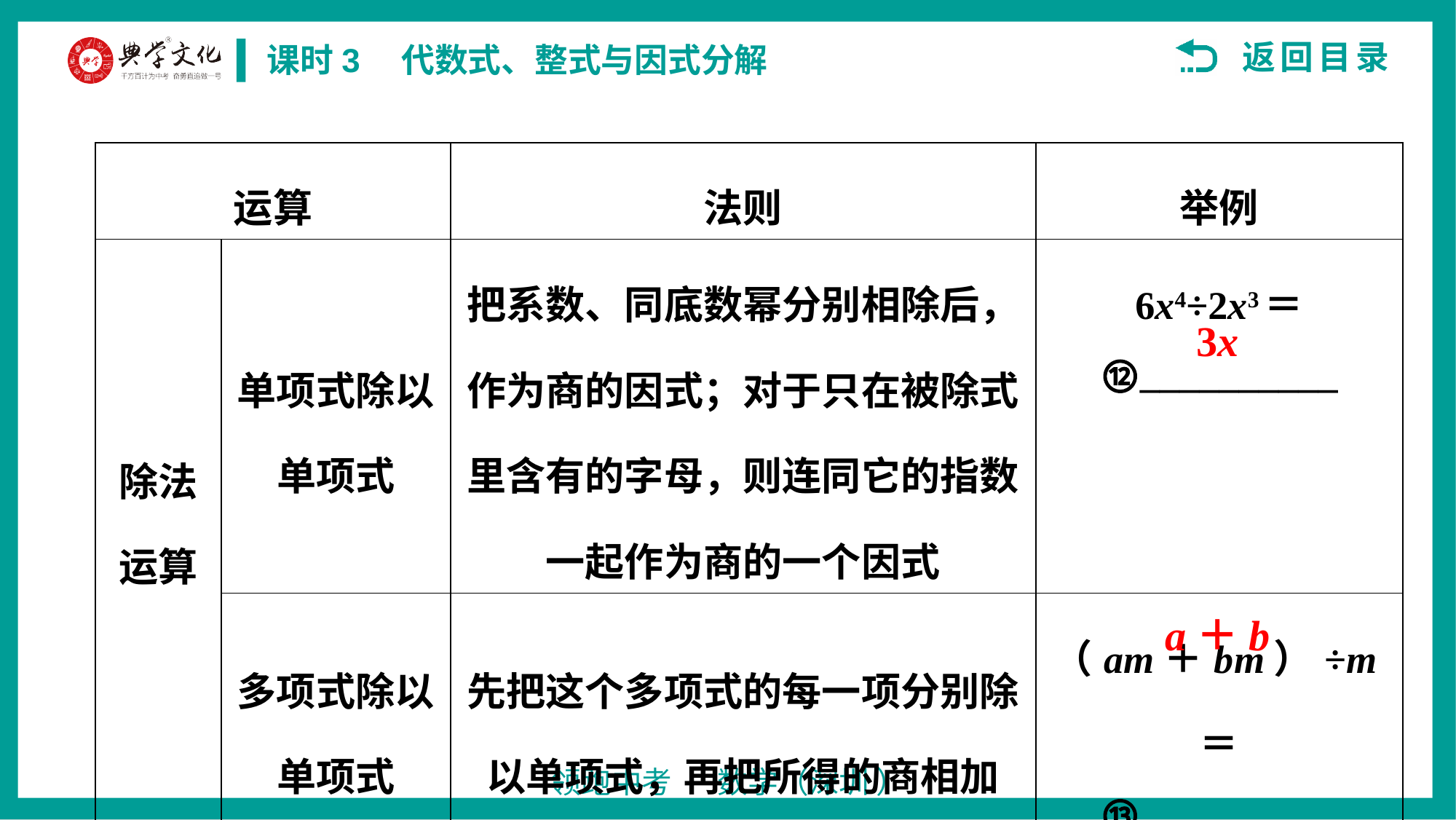

| 运算 |  | 法则 | 举例 |
| --- | --- | --- | --- |
| 除法运算 | 单项式除以单项式 | 把系数、同底数幂分别相除后，作为商的因式；对于只在被除式里含有的字母，则连同它的指数一起作为商的一个因式 | 6x4÷2x3＝ ⑫\_\_\_\_\_\_\_\_\_\_ |
|  | 多项式除以单项式 | 先把这个多项式的每一项分别除以单项式，再把所得的商相加 | （am＋bm）÷m＝ ⑬\_\_\_\_\_\_\_\_\_\_ |
3x
a＋b